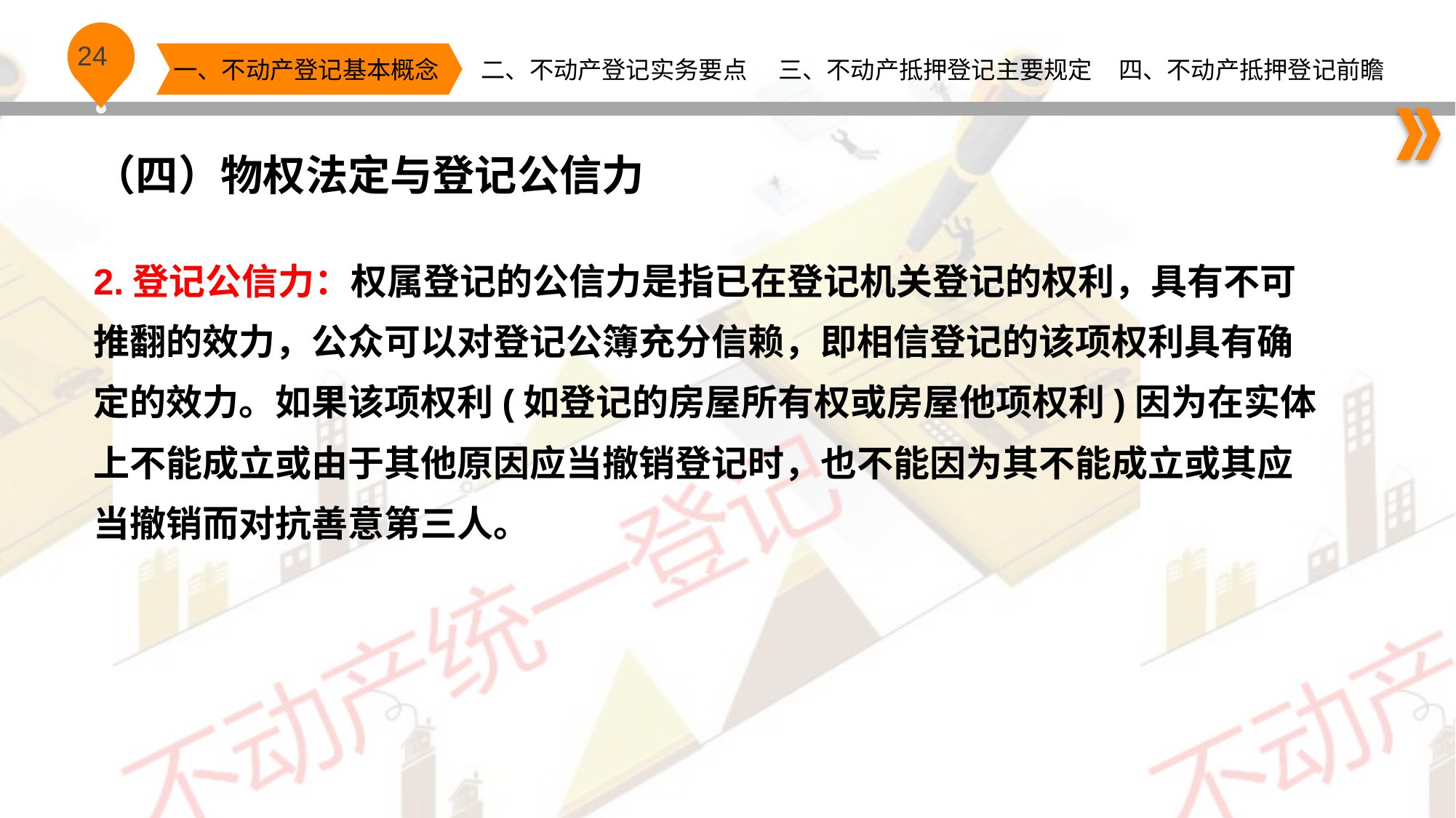

（四）物权法定与登记公信力
2.登记公信力：权属登记的公信力是指已在登记机关登记的权利，具有不可推翻的效力，公众可以对登记公簿充分信赖，即相信登记的该项权利具有确定的效力。如果该项权利(如登记的房屋所有权或房屋他项权利)因为在实体上不能成立或由于其他原因应当撤销登记时，也不能因为其不能成立或其应当撤销而对抗善意第三人。